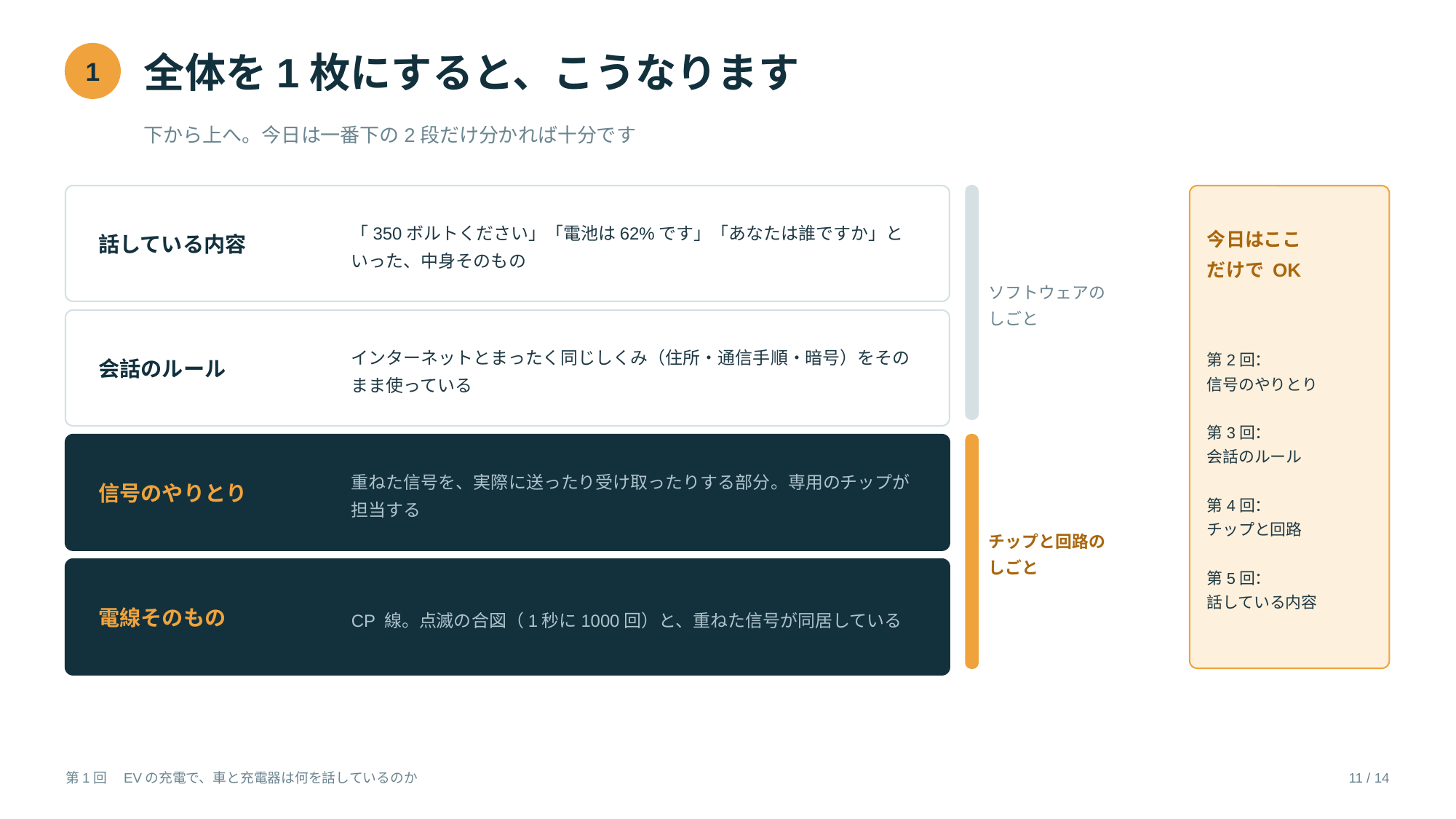

全体を1枚にすると、こうなります

1
下から上へ。今日は一番下の2段だけ分かれば十分です

話している内容
「350ボルトください」「電池は62%です」「あなたは誰ですか」といった、中身そのもの

今日はここ
だけで OK
ソフトウェアの
しごと
第2回：
信号のやりとり

第3回：
会話のルール

第4回：
チップと回路

第5回：
話している内容

会話のルール
インターネットとまったく同じしくみ（住所・通信手順・暗号）をそのまま使っている

信号のやりとり
重ねた信号を、実際に送ったり受け取ったりする部分。専用のチップが担当する

チップと回路の
しごと

電線そのもの
CP 線。点滅の合図（1秒に1000回）と、重ねた信号が同居している
第1回　EVの充電で、車と充電器は何を話しているのか
11 / 14